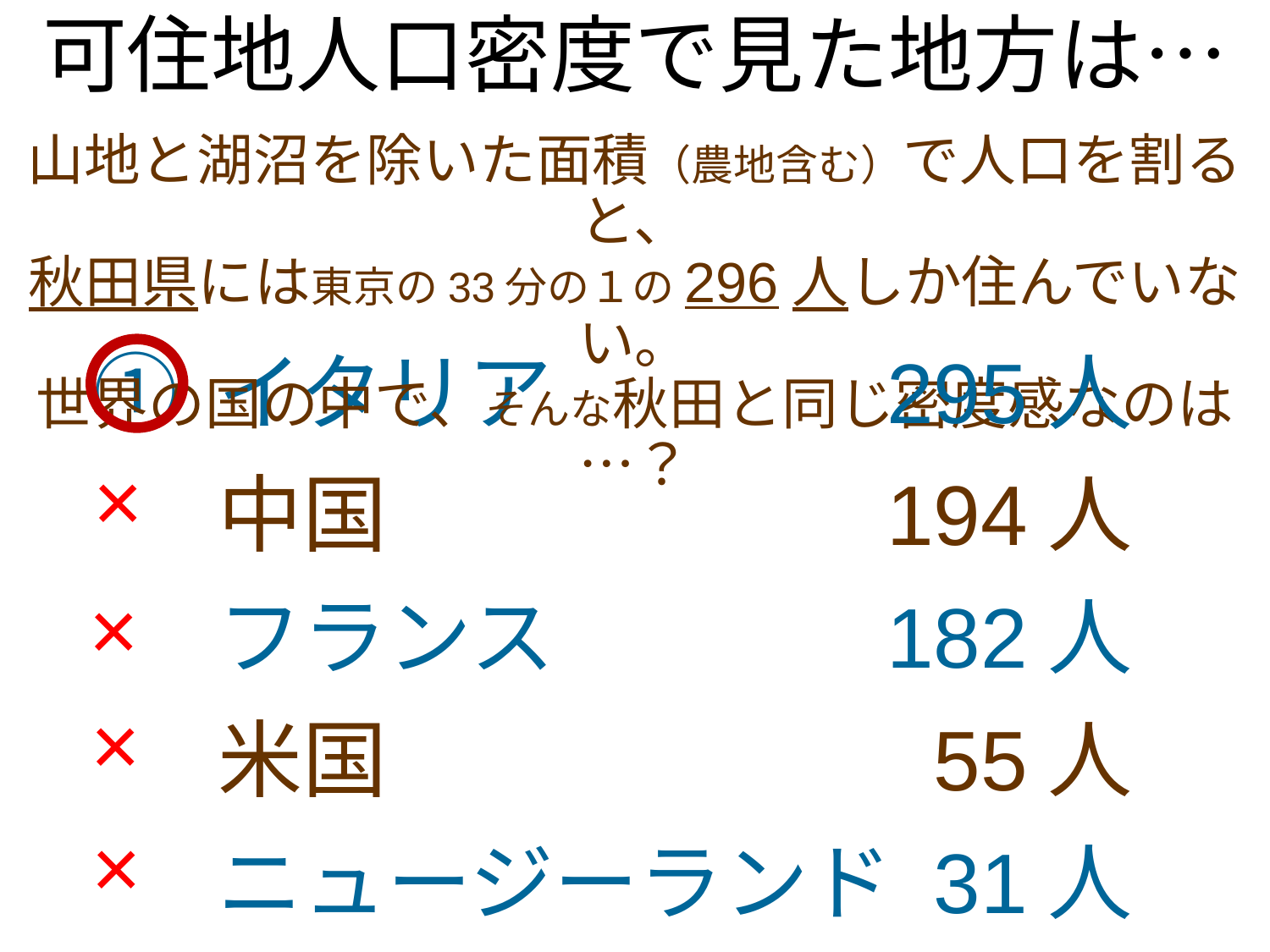

可住地人口密度で見た地方は…
山地と湖沼を除いた面積（農地含む）で人口を割ると、
秋田県には東京の33分の１の296人しか住んでいない。
世界の国の中で、そんな秋田と同じ密度感なのは…？
① イタリア
② 中国
③ フランス
④ 米国
⑤ ニュージーランド
295人
194人
182人
55人
31人

×
×
×
×